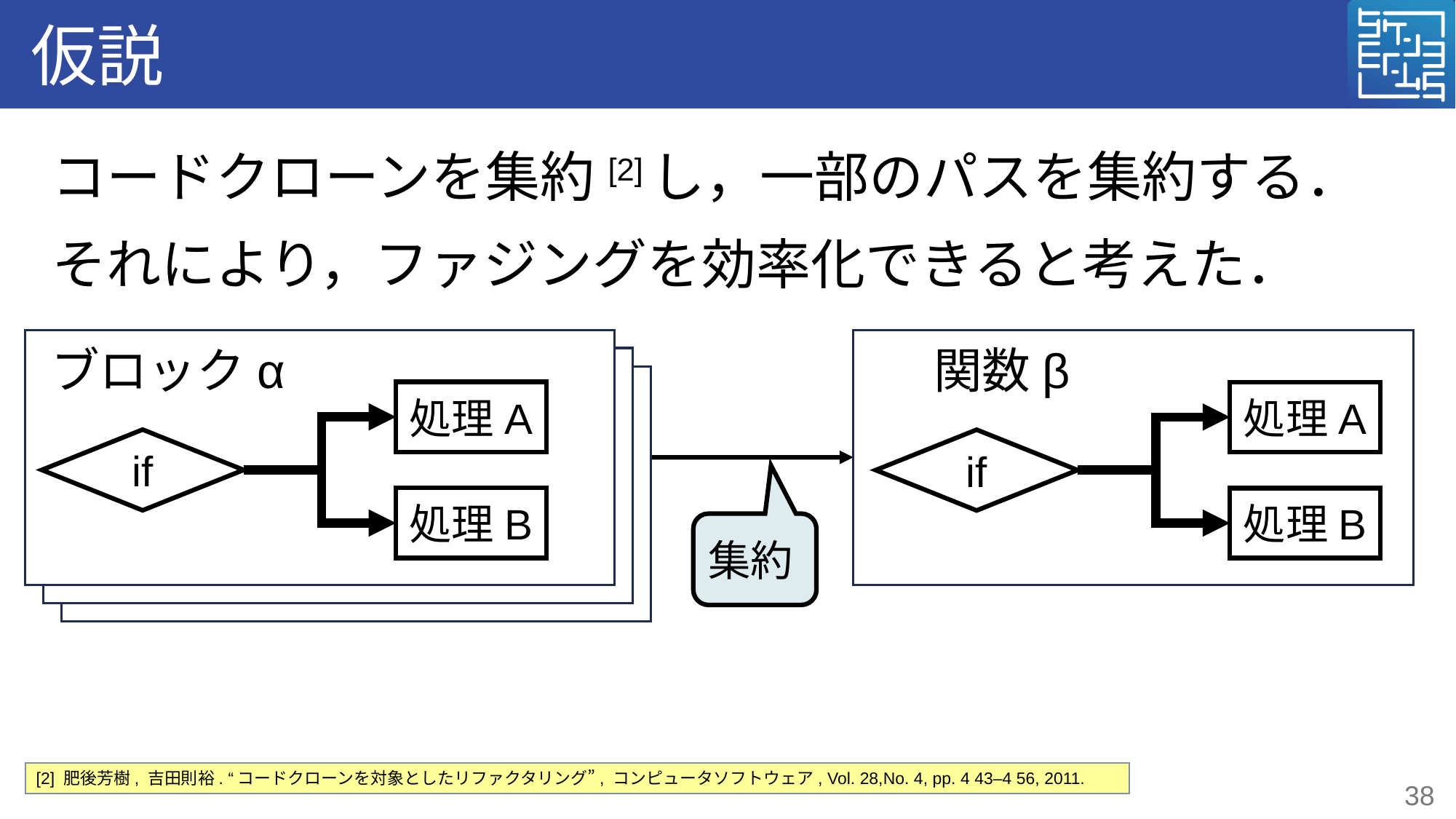

# 仮説
コードクローンを集約[2]し，一部のパスを集約する．
それにより，ファジングを効率化できると考えた．

ブロックα
関数β

処理A
処理A
if
if
処理B
処理B
集約
[2] 肥後芳樹, 吉田則裕. “コードクローンを対象としたリファクタリング”, コンピュータソフトウェア, Vol. 28,No. 4, pp. 4 43–4 56, 2011.
38